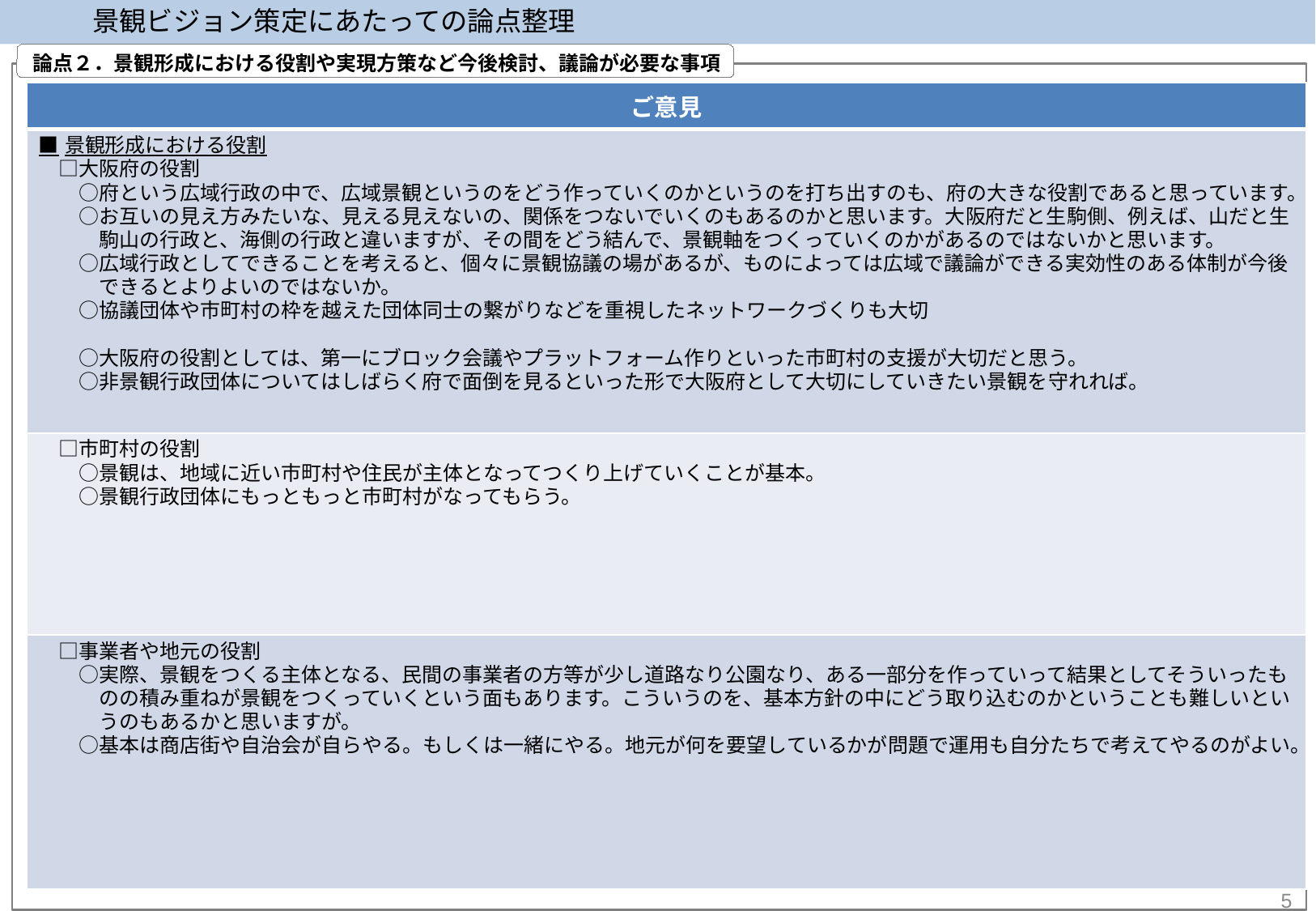

景観ビジョン策定にあたっての論点整理
 論点２．景観形成における役割や実現方策など今後検討、議論が必要な事項

| ご意見 |
| --- |
| ■景観形成における役割 　□大阪府の役割 　　○府という広域行政の中で、広域景観というのをどう作っていくのかというのを打ち出すのも、府の大きな役割であると思っています。 　　○お互いの見え方みたいな、見える見えないの、関係をつないでいくのもあるのかと思います。大阪府だと生駒側、例えば、山だと生 　　　駒山の行政と、海側の行政と違いますが、その間をどう結んで、景観軸をつくっていくのかがあるのではないかと思います。 　　○広域行政としてできることを考えると、個々に景観協議の場があるが、ものによっては広域で議論ができる実効性のある体制が今後 　　　できるとよりよいのではないか。 　　○協議団体や市町村の枠を越えた団体同士の繋がりなどを重視したネットワークづくりも大切 　　○大阪府の役割としては、第一にブロック会議やプラットフォーム作りといった市町村の支援が大切だと思う。 　　○非景観行政団体についてはしばらく府で面倒を見るといった形で大阪府として大切にしていきたい景観を守れれば。 |
| □市町村の役割 　　○景観は、地域に近い市町村や住民が主体となってつくり上げていくことが基本。 　　○景観行政団体にもっともっと市町村がなってもらう。 |
| □事業者や地元の役割 　　○実際、景観をつくる主体となる、民間の事業者の方等が少し道路なり公園なり、ある一部分を作っていって結果としてそういったも 　　　のの積み重ねが景観をつくっていくという面もあります。こういうのを、基本方針の中にどう取り込むのかということも難しいとい 　　　うのもあるかと思いますが。 　　○基本は商店街や自治会が自らやる。もしくは一緒にやる。地元が何を要望しているかが問題で運用も自分たちで考えてやるのがよい。 |
5